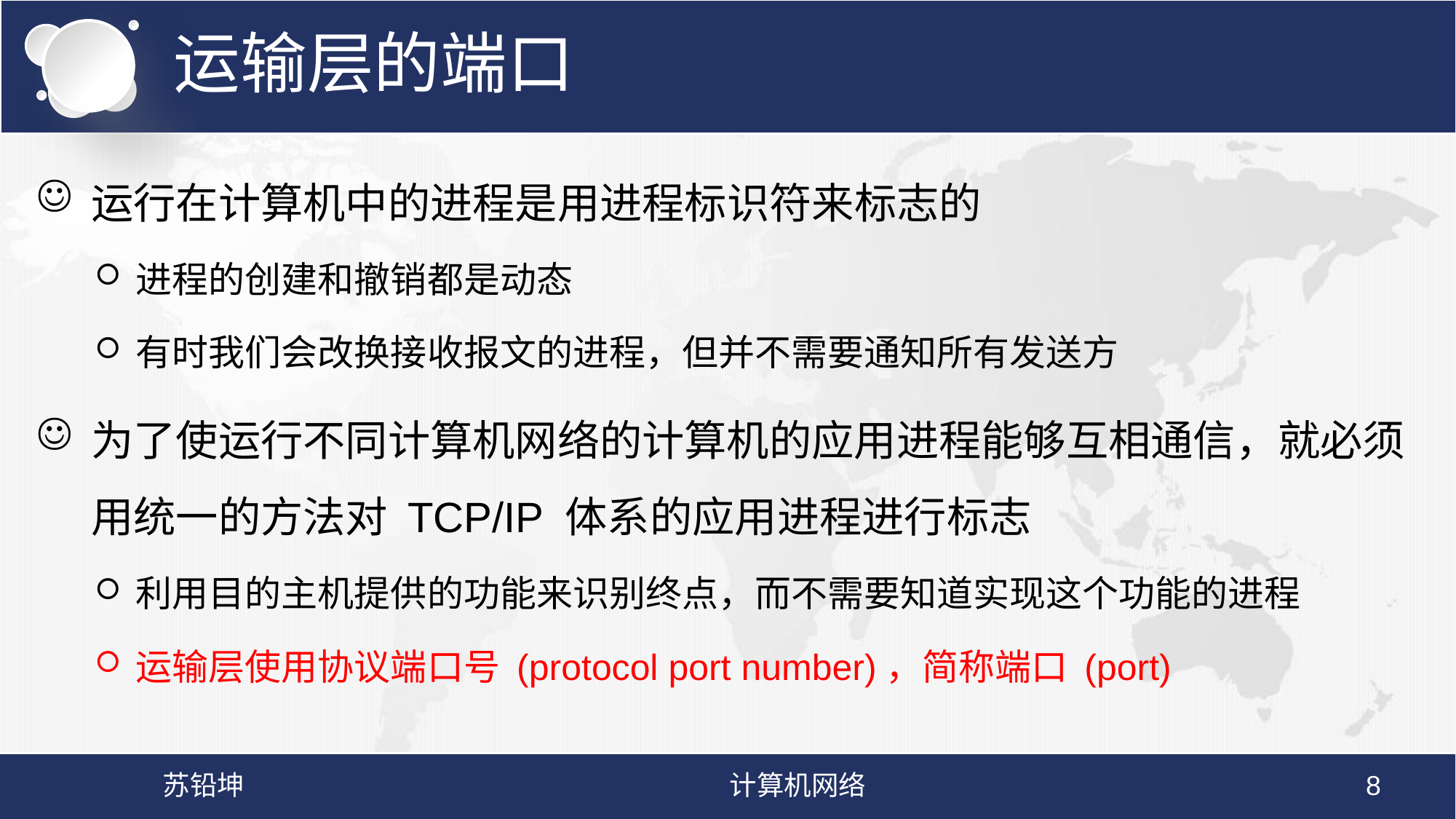

# 运输层的端口

运行在计算机中的进程是用进程标识符来标志的
进程的创建和撤销都是动态
有时我们会改换接收报文的进程，但并不需要通知所有发送方
为了使运行不同计算机网络的计算机的应用进程能够互相通信，就必须用统一的方法对 TCP/IP 体系的应用进程进行标志
利用目的主机提供的功能来识别终点，而不需要知道实现这个功能的进程
运输层使用协议端口号 (protocol port number)，简称端口 (port)

苏铅坤
计算机网络
8